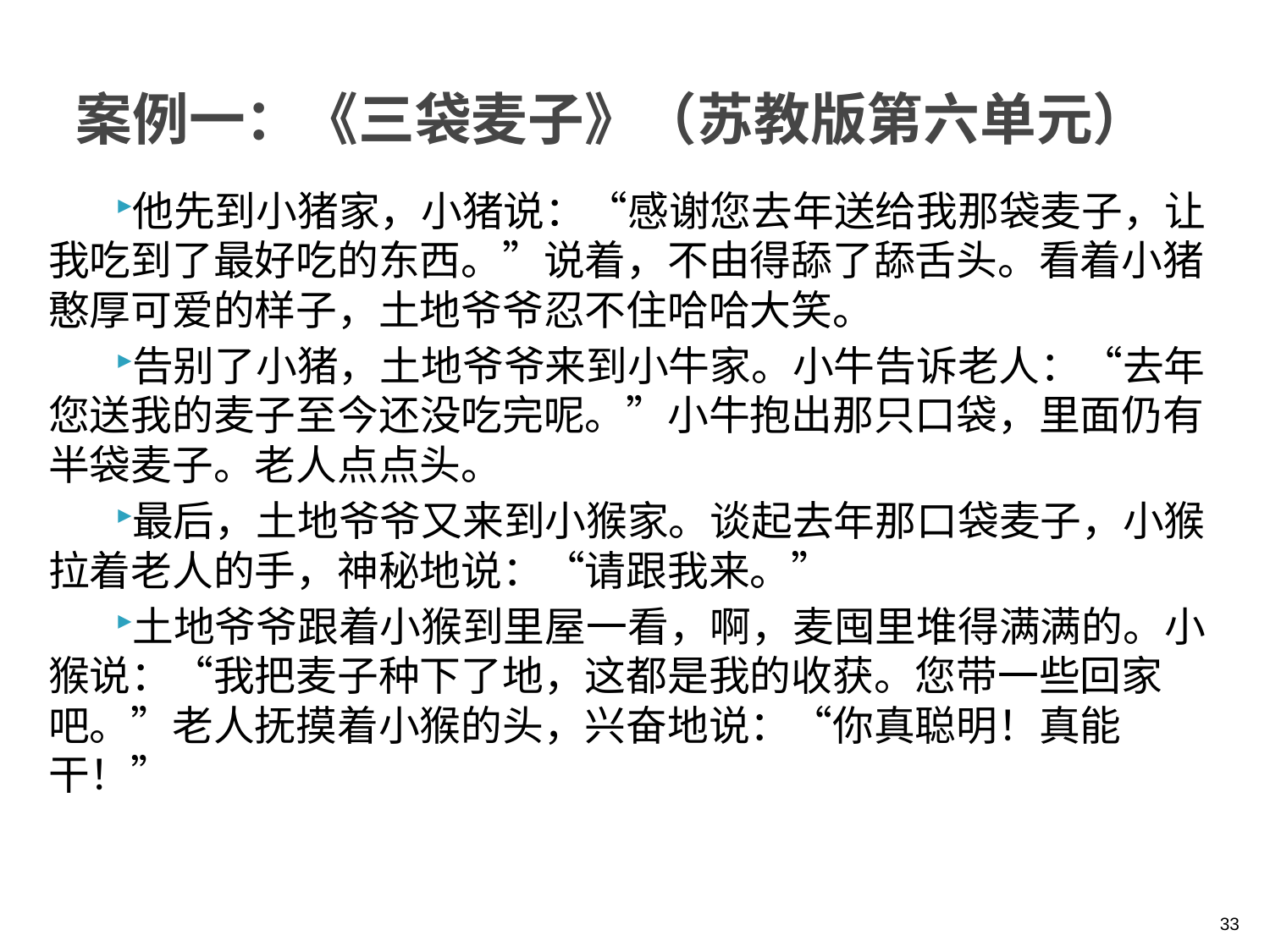

# 案例一：《三袋麦子》（苏教版第六单元）

他先到小猪家，小猪说：“感谢您去年送给我那袋麦子，让我吃到了最好吃的东西。”说着，不由得舔了舔舌头。看着小猪憨厚可爱的样子，土地爷爷忍不住哈哈大笑。
告别了小猪，土地爷爷来到小牛家。小牛告诉老人：“去年您送我的麦子至今还没吃完呢。”小牛抱出那只口袋，里面仍有半袋麦子。老人点点头。
最后，土地爷爷又来到小猴家。谈起去年那口袋麦子，小猴拉着老人的手，神秘地说：“请跟我来。”
土地爷爷跟着小猴到里屋一看，啊，麦囤里堆得满满的。小猴说：“我把麦子种下了地，这都是我的收获。您带一些回家吧。”老人抚摸着小猴的头，兴奋地说：“你真聪明！真能干！”
33